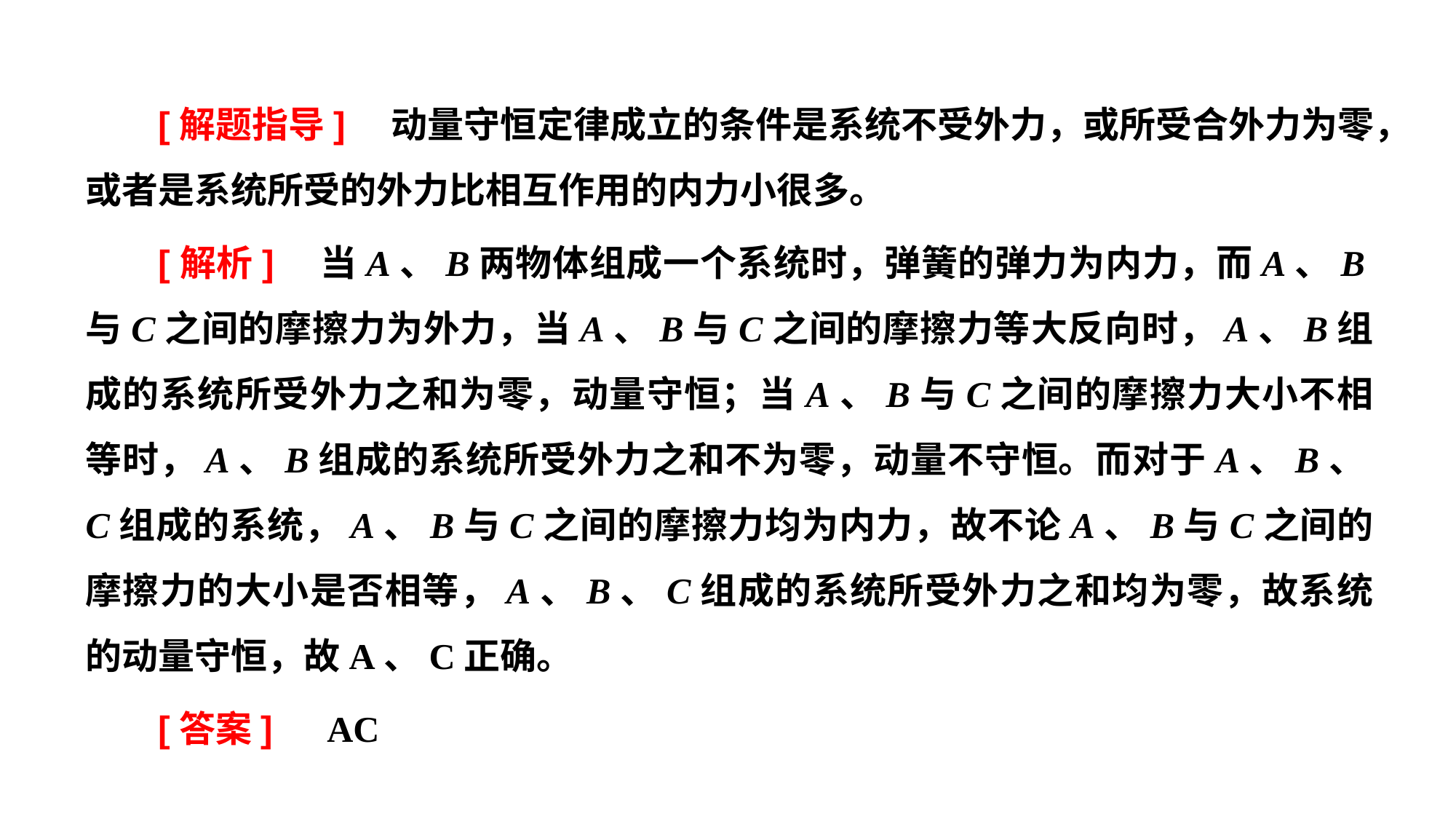

[解题指导]　动量守恒定律成立的条件是系统不受外力，或所受合外力为零，或者是系统所受的外力比相互作用的内力小很多。
[解析]　当A、B两物体组成一个系统时，弹簧的弹力为内力，而A、B与C之间的摩擦力为外力，当A、B与C之间的摩擦力等大反向时，A、B组成的系统所受外力之和为零，动量守恒；当A、B与C之间的摩擦力大小不相等时，A、B组成的系统所受外力之和不为零，动量不守恒。而对于A、B、C组成的系统，A、B与C之间的摩擦力均为内力，故不论A、B与C之间的摩擦力的大小是否相等，A、B、C组成的系统所受外力之和均为零，故系统的动量守恒，故A、C正确。
[答案]　AC